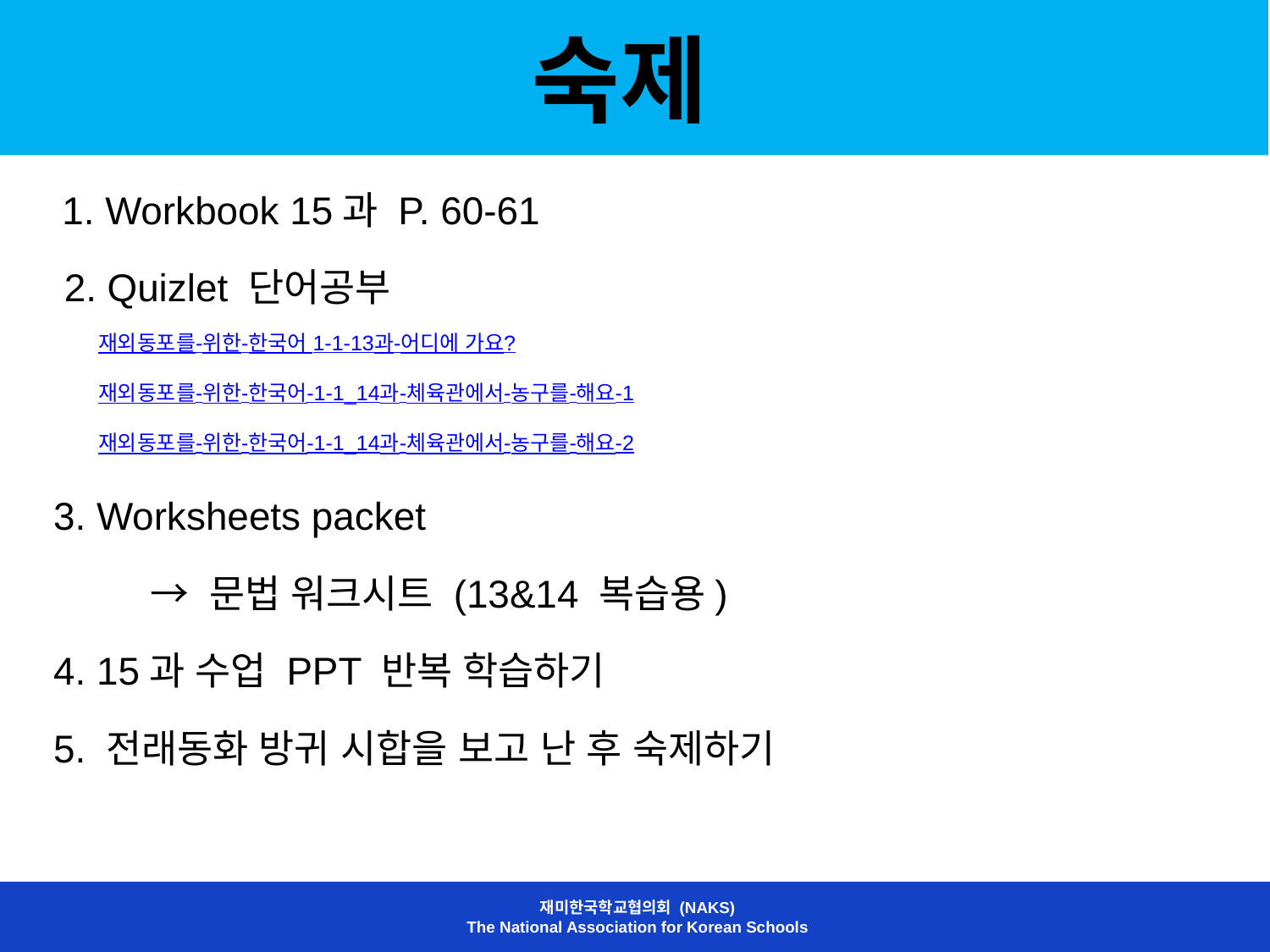

# 숙제
  1. Workbook 15과 P. 60-61
  2. Quizlet 단어공부
재외동포를-위한-한국어 1-1-13과-어디에 가요?
재외동포를-위한-한국어-1-1_14과-체육관에서-농구를-해요-1
재외동포를-위한-한국어-1-1_14과-체육관에서-농구를-해요-2
 3. Worksheets packet
          → 문법 워크시트 (13&14 복습용)
 4. 15과 수업 PPT 반복 학습하기
 5. 전래동화 방귀 시합을 보고 난 후 숙제하기

재미한국학교협의회 (NAKS)
The National Association for Korean Schools